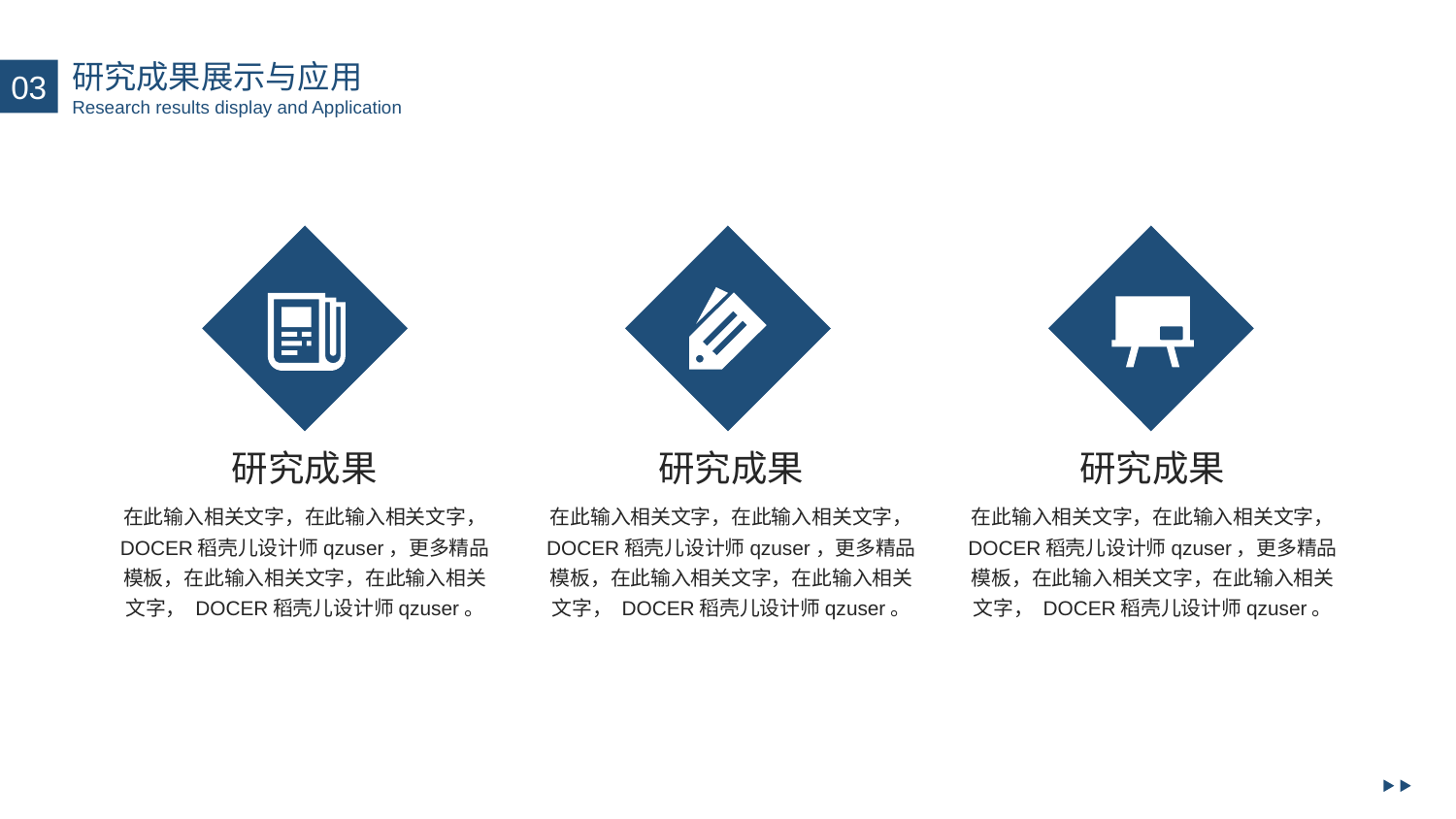

研究成果展示与应用
Research results display and Application
03

研究成果
研究成果
研究成果
在此输入相关文字，在此输入相关文字， DOCER稻壳儿设计师qzuser，更多精品模板，在此输入相关文字，在此输入相关文字， DOCER稻壳儿设计师qzuser。

在此输入相关文字，在此输入相关文字， DOCER稻壳儿设计师qzuser，更多精品模板，在此输入相关文字，在此输入相关文字， DOCER稻壳儿设计师qzuser。

在此输入相关文字，在此输入相关文字， DOCER稻壳儿设计师qzuser，更多精品模板，在此输入相关文字，在此输入相关文字， DOCER稻壳儿设计师qzuser。